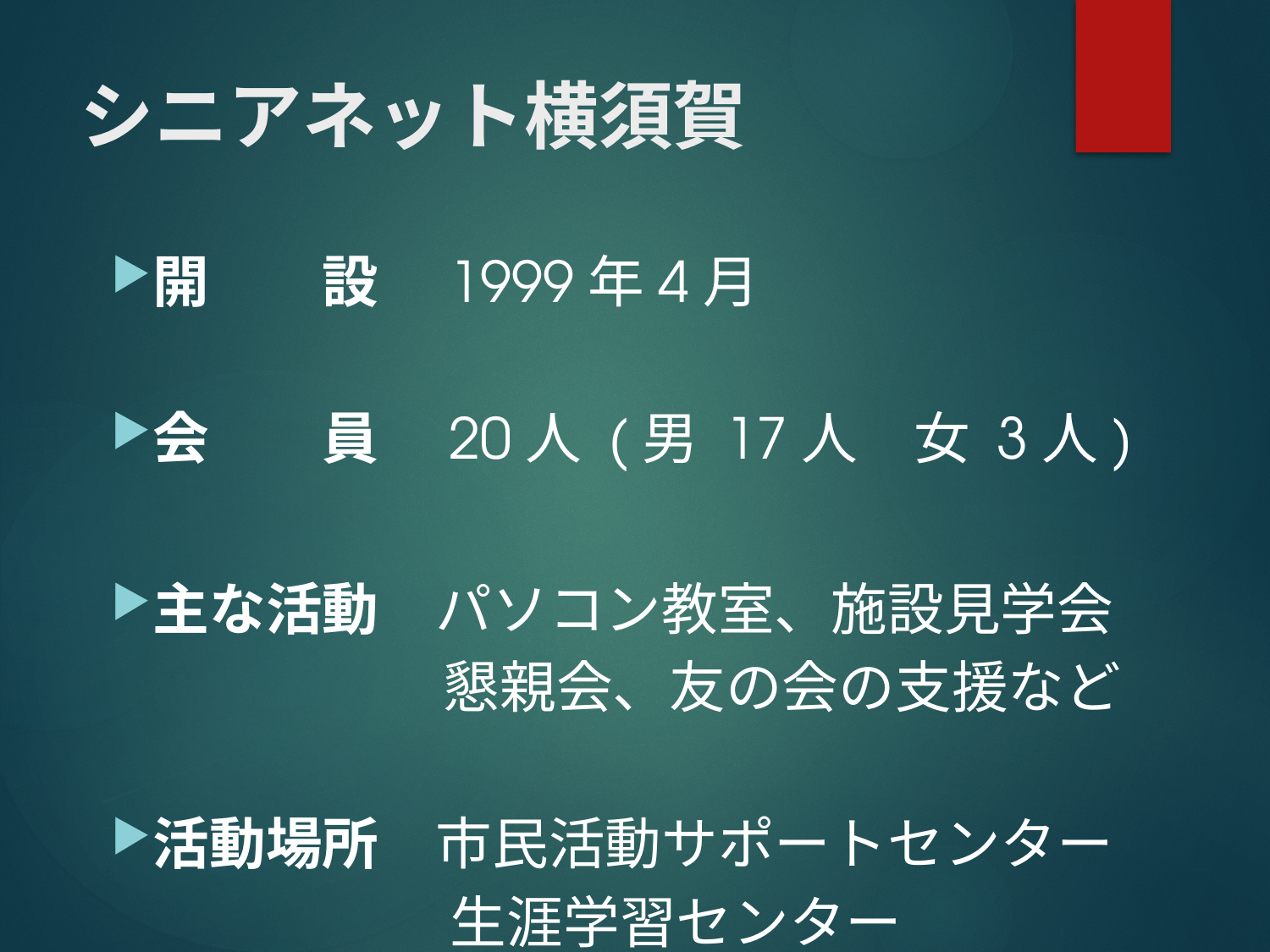

# シニアネット横須賀

開　　設　1999年4月

会　　員　20人 (男 17人　女 3人)

主な活動　パソコン教室、施設見学会
　　　　　　　懇親会、友の会の支援など

活動場所　市民活動サポートセンター
　　　　　　生涯学習センター